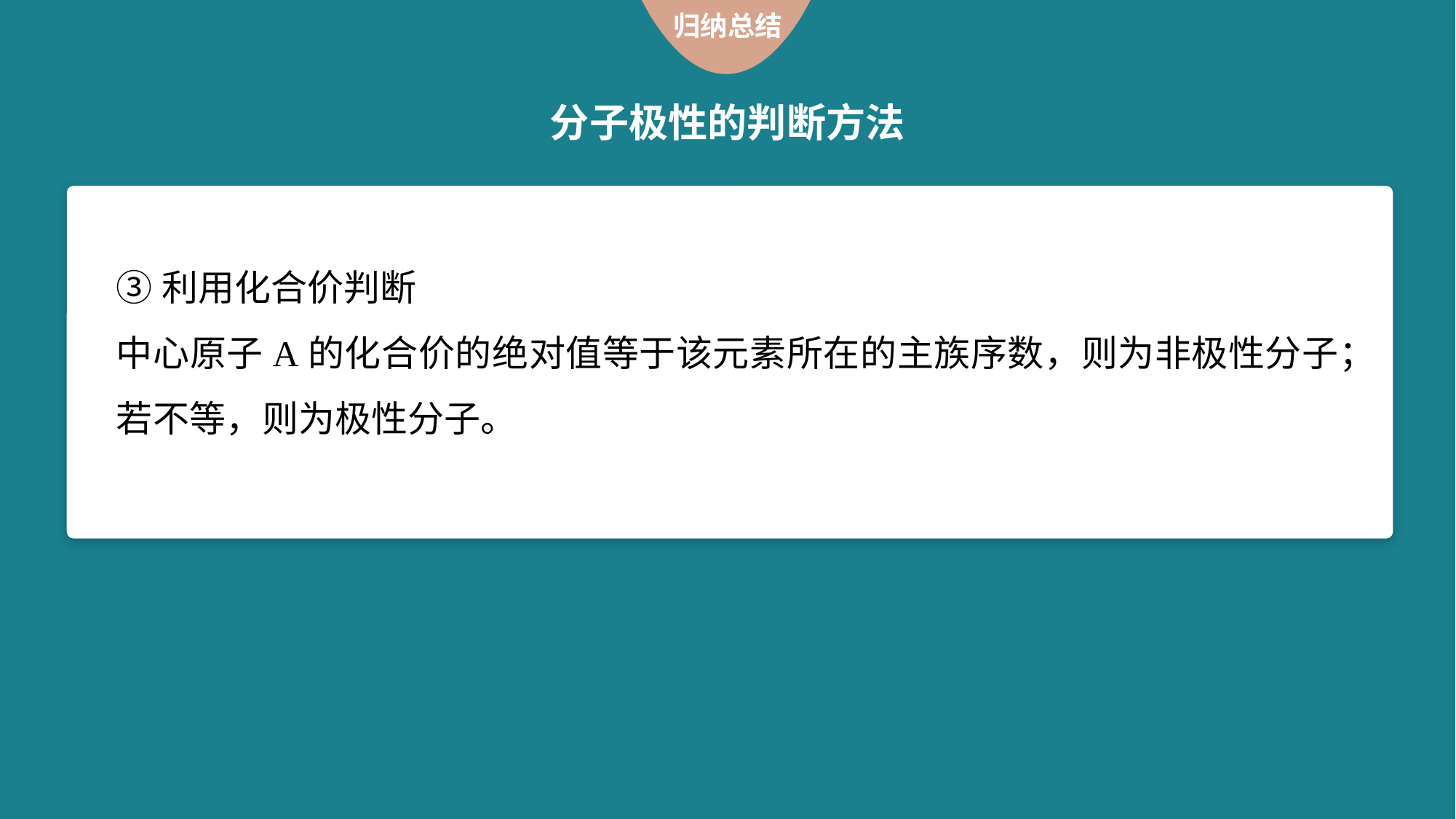

归纳总结
分子极性的判断方法

③利用化合价判断
中心原子A的化合价的绝对值等于该元素所在的主族序数，则为非极性分子；若不等，则为极性分子。